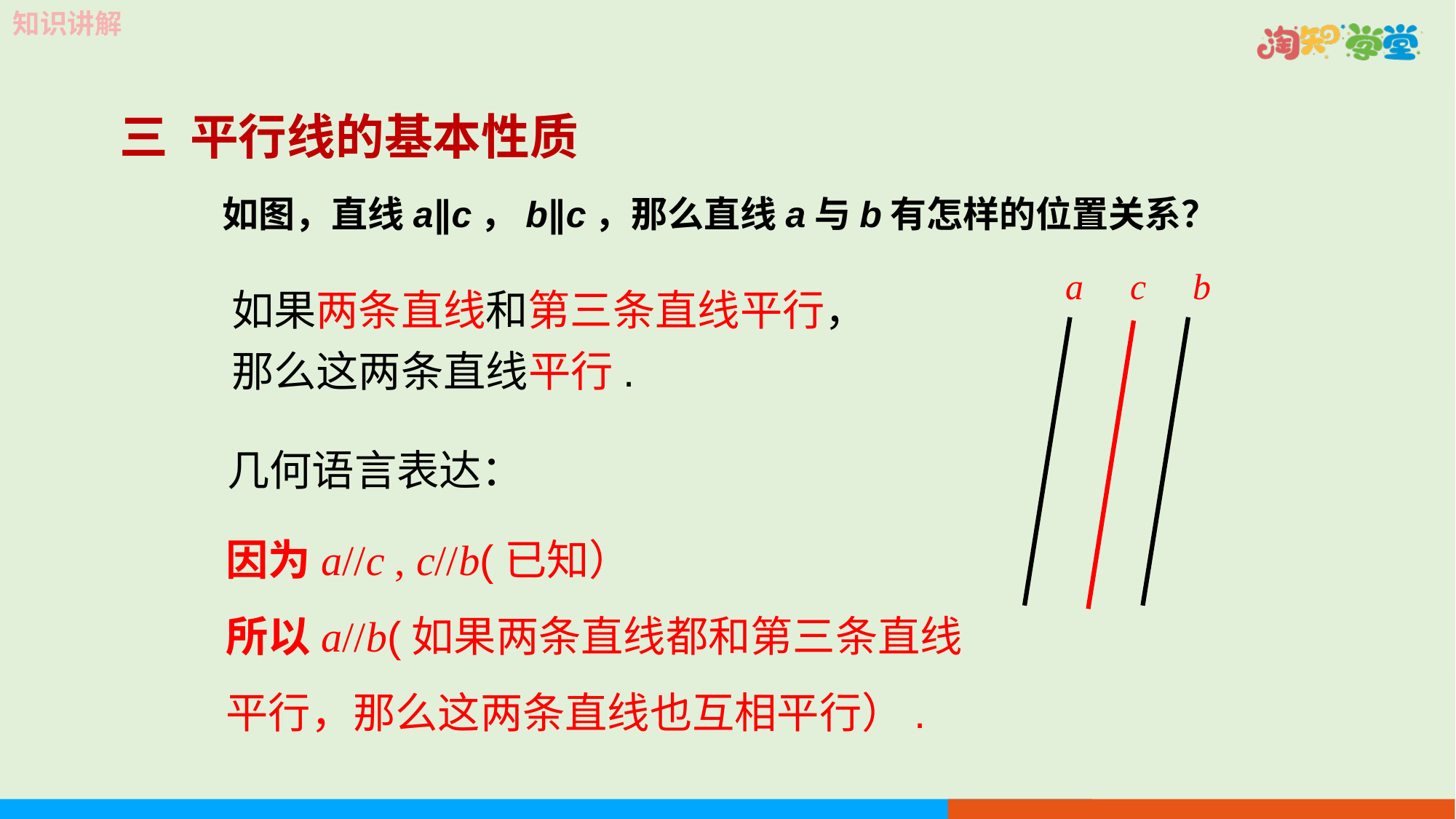

知识讲解
三  平行线的基本性质
如图，直线a∥c，b∥c，那么直线a与b有怎样的位置关系？
a
c
b

如果两条直线和第三条直线平行，那么这两条直线平行.
几何语言表达：
因为a//c , c//b(已知）
所以a//b(如果两条直线都和第三条直线平行，那么这两条直线也互相平行）.